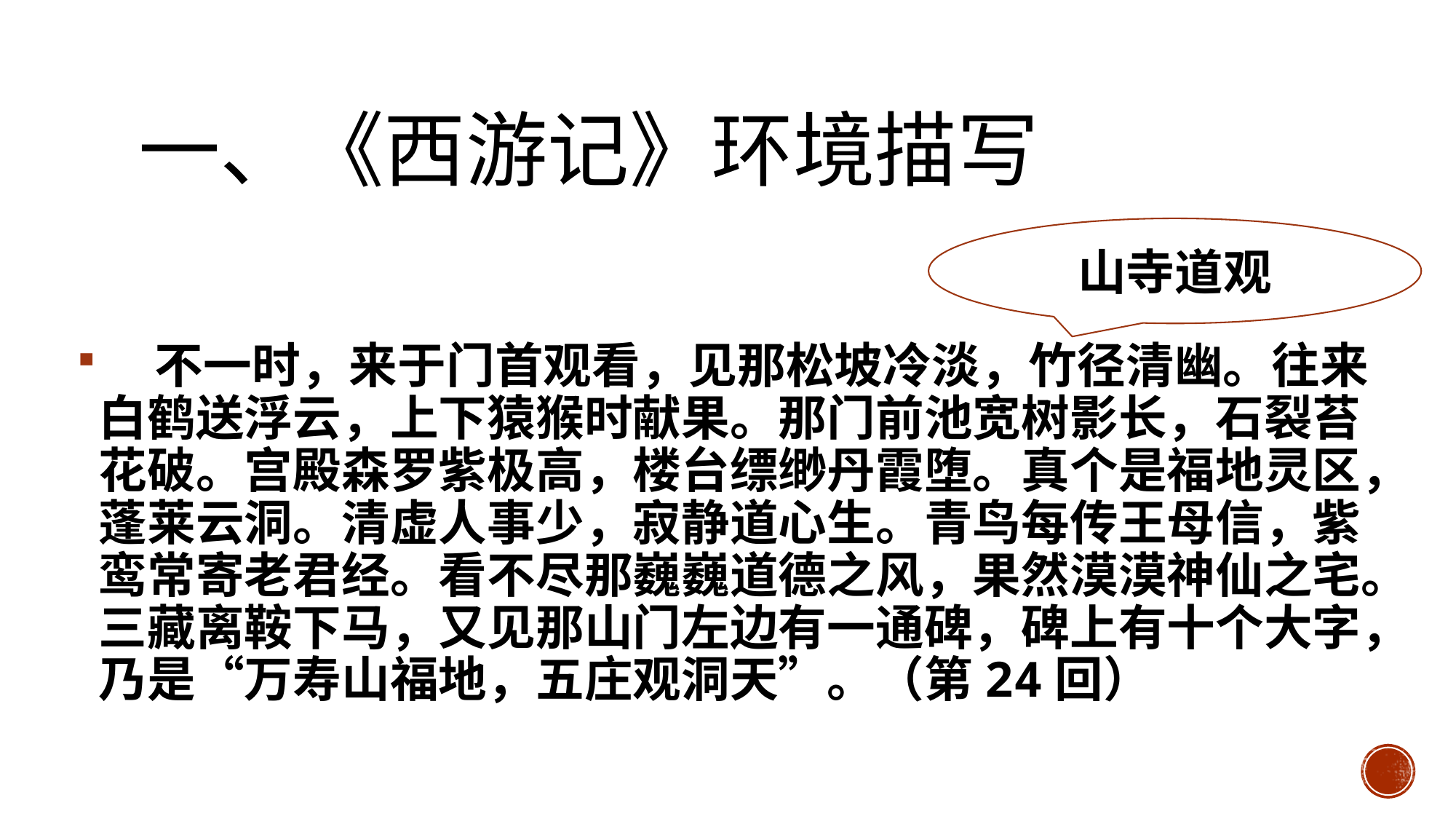

# 一、《西游记》环境描写
山寺道观
    不一时，来于门首观看，见那松坡冷淡，竹径清幽。往来白鹤送浮云，上下猿猴时献果。那门前池宽树影长，石裂苔花破。宫殿森罗紫极高，楼台缥缈丹霞堕。真个是福地灵区，蓬莱云洞。清虚人事少，寂静道心生。青鸟每传王母信，紫鸾常寄老君经。看不尽那巍巍道德之风，果然漠漠神仙之宅。三藏离鞍下马，又见那山门左边有一通碑，碑上有十个大字，乃是“万寿山福地，五庄观洞天”。（第24回）